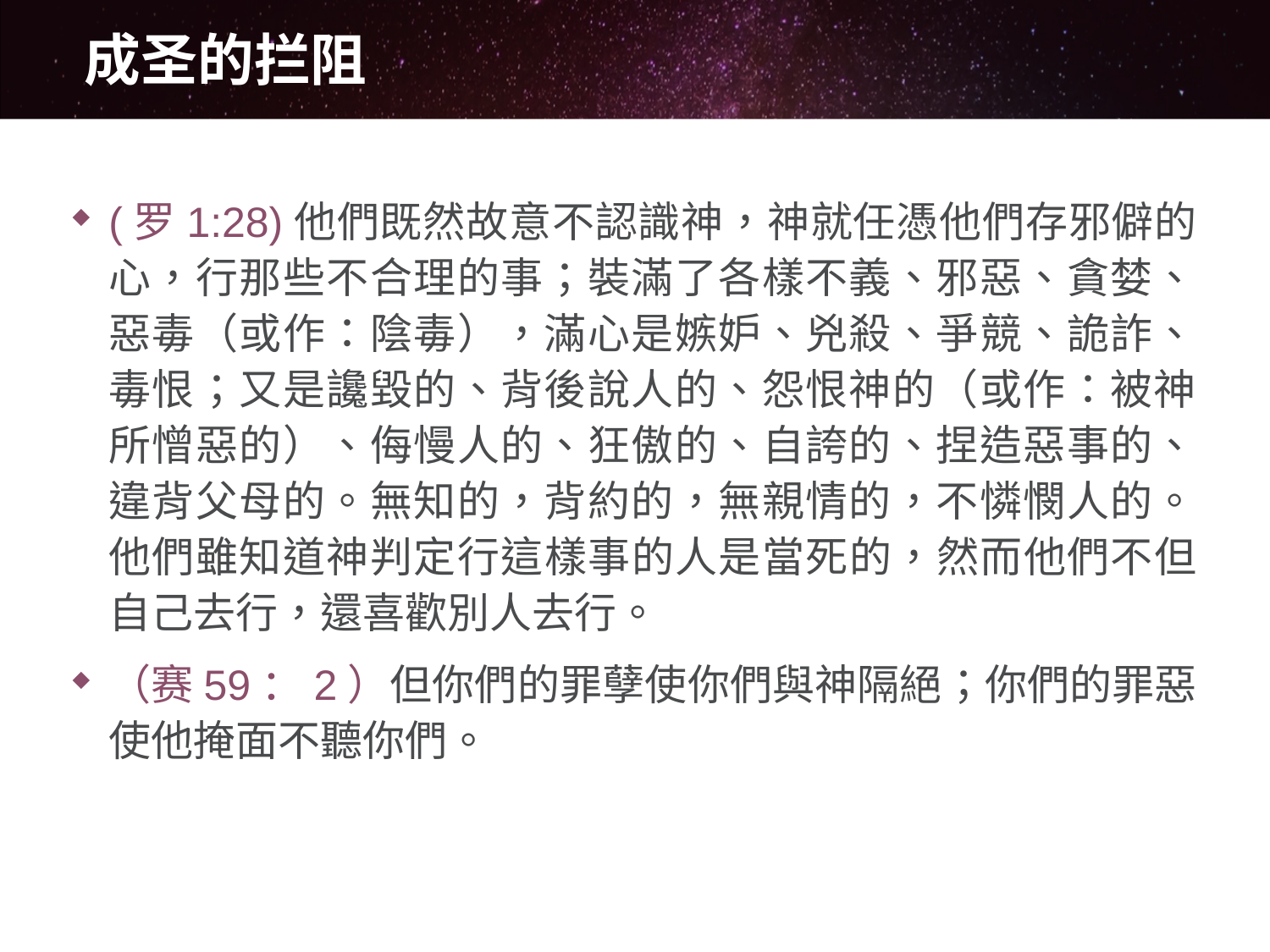

# 成圣的拦阻
(罗1:28)他們既然故意不認識神，神就任憑他們存邪僻的心，行那些不合理的事；裝滿了各樣不義、邪惡、貪婪、惡毒（或作：陰毒），滿心是嫉妒、兇殺、爭競、詭詐、毒恨；又是讒毀的、背後說人的、怨恨神的（或作：被神所憎惡的）、侮慢人的、狂傲的、自誇的、捏造惡事的、違背父母的。無知的，背約的，無親情的，不憐憫人的。他們雖知道神判定行這樣事的人是當死的，然而他們不但自己去行，還喜歡別人去行。
（赛59：2）但你們的罪孽使你們與神隔絕；你們的罪惡使他掩面不聽你們。